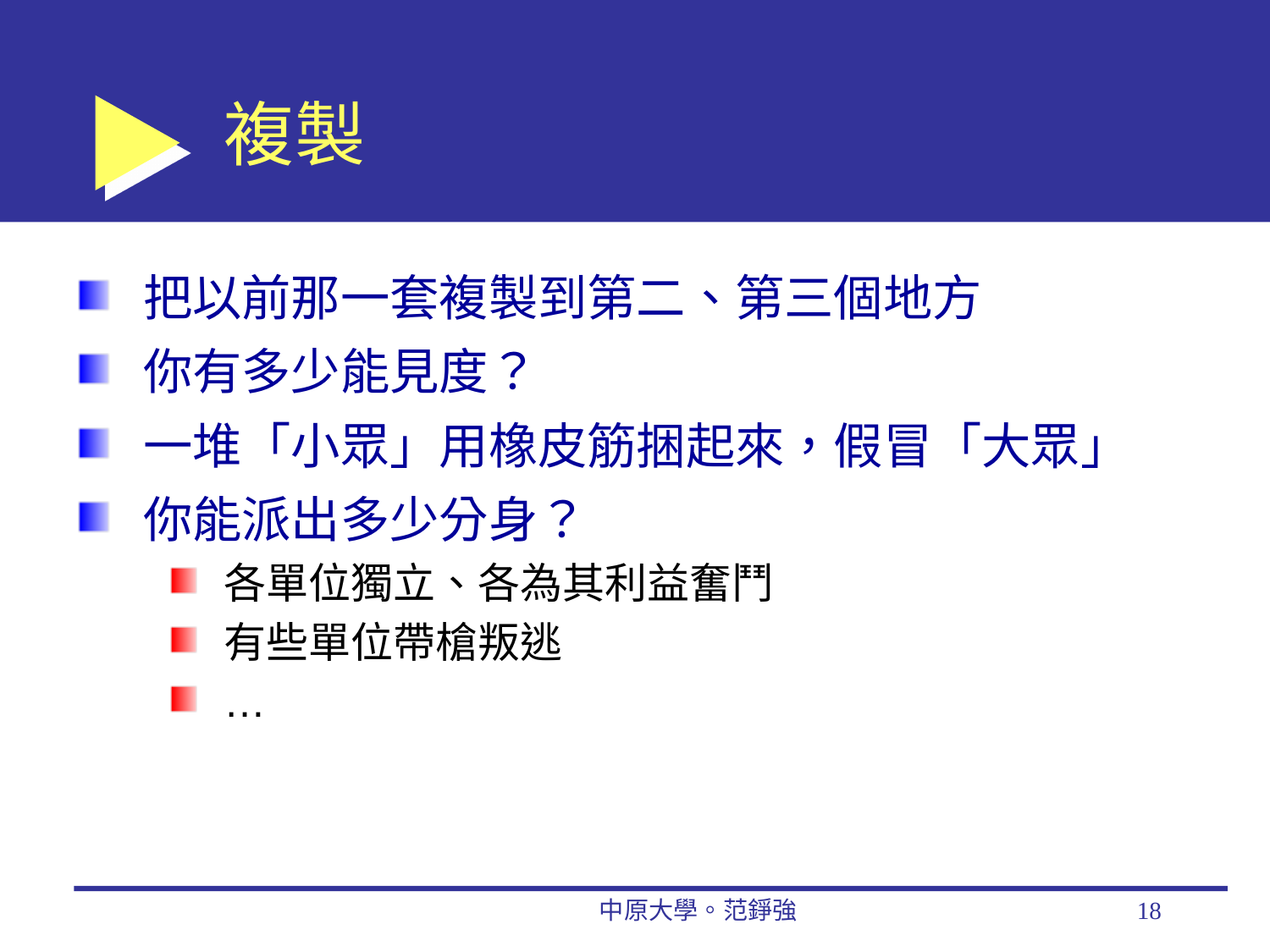

# 複製
把以前那一套複製到第二、第三個地方
你有多少能見度？
一堆「小眾」用橡皮筋捆起來，假冒「大眾」
你能派出多少分身？
各單位獨立、各為其利益奮鬥
有些單位帶槍叛逃
…
中原大學。范錚強
18